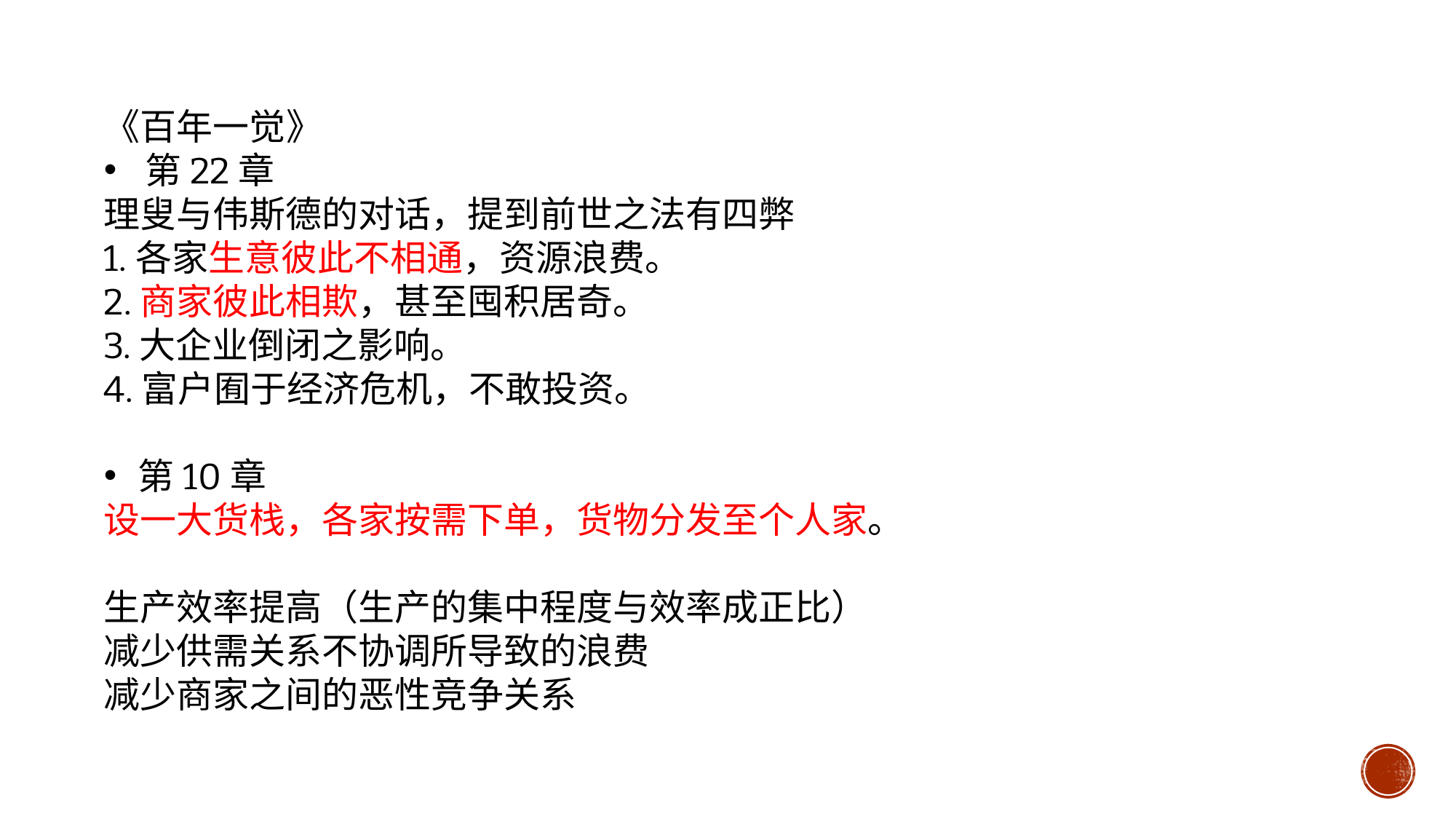

《百年一觉》
第22章
理叟与伟斯德的对话，提到前世之法有四弊
1.各家生意彼此不相通，资源浪费。
2.商家彼此相欺，甚至囤积居奇。
3.大企业倒闭之影响。
4.富户囿于经济危机，不敢投资。

第10章
设一大货栈，各家按需下单，货物分发至个人家。

生产效率提高（生产的集中程度与效率成正比）
减少供需关系不协调所导致的浪费
减少商家之间的恶性竞争关系